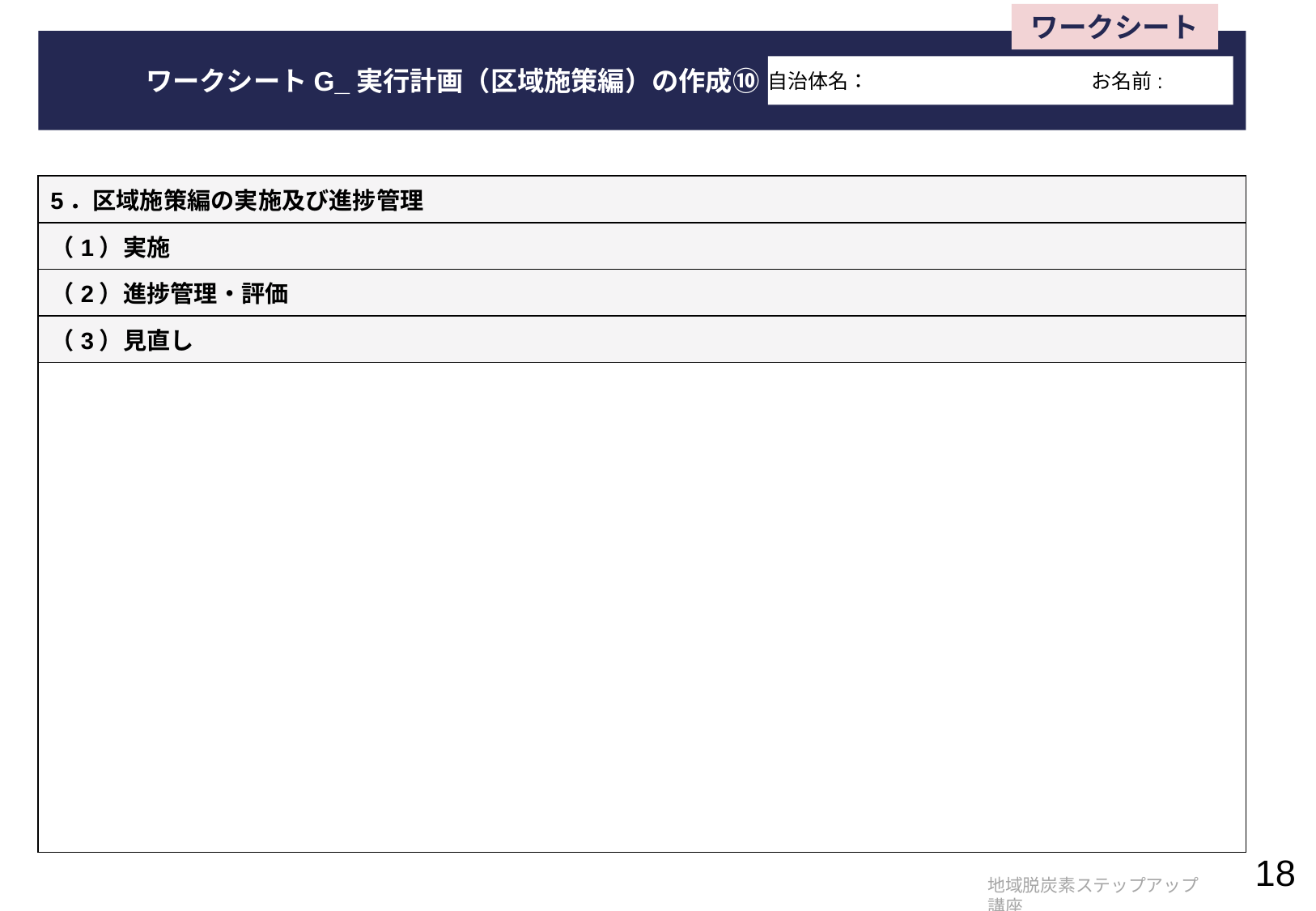

ワークシート
　　　　ワークシートG_実行計画（区域施策編）の作成⑩
自治体名：　　　　　　　　　　　お名前:
| 5．区域施策編の実施及び進捗管理 |
| --- |
| （1）実施 |
| （2）進捗管理・評価 |
| （3）見直し |
|  |
※記入欄が足りない場合は、
適宜、シートをコピーしページを増やしてご対応ください。